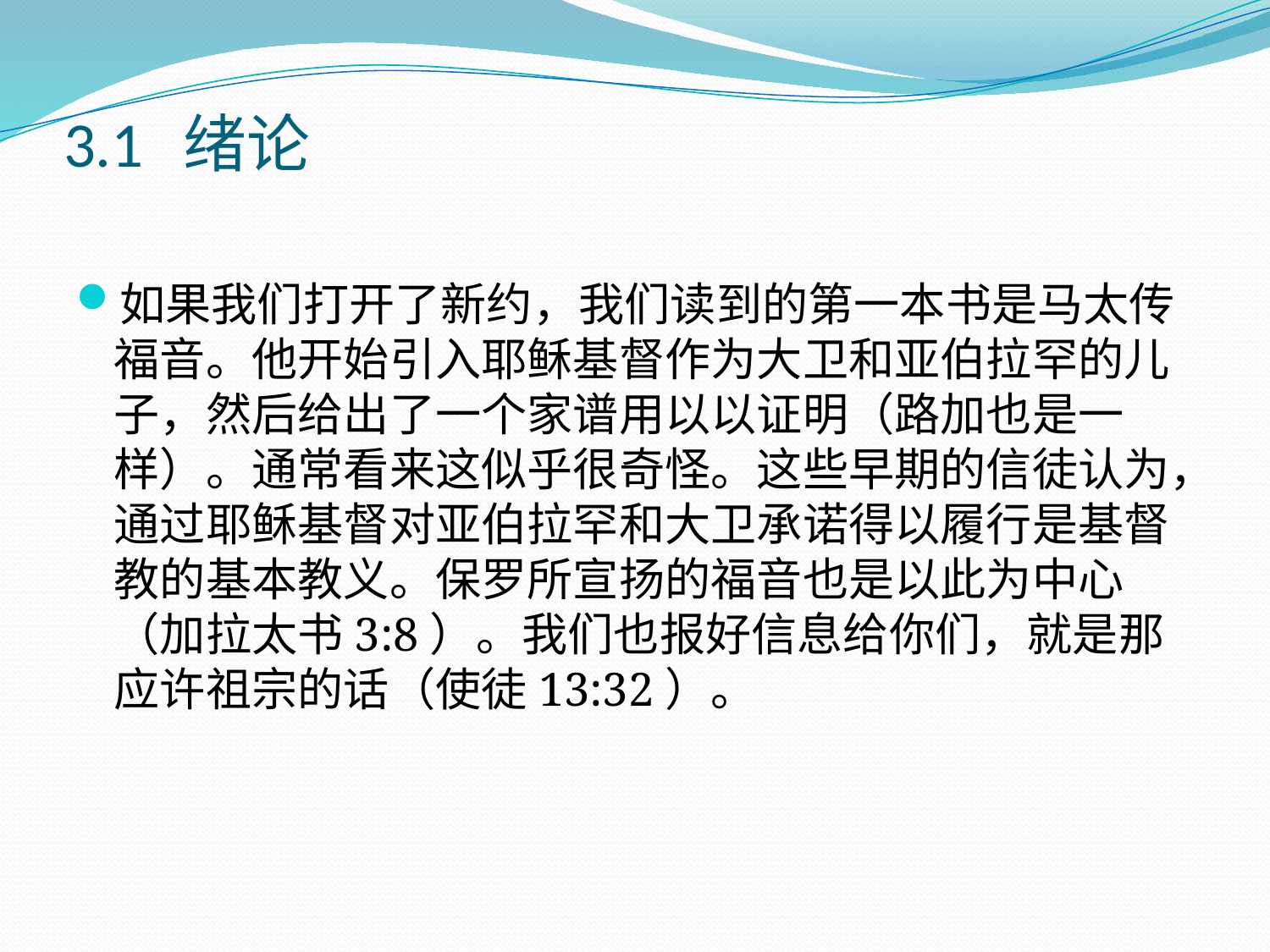

# 3.1  绪论
如果我们打开了新约，我们读到的第一本书是马太传福音。他开始引入耶稣基督作为大卫和亚伯拉罕的儿子，然后给出了一个家谱用以以证明（路加也是一样）。通常看来这似乎很奇怪。这些早期的信徒认为，通过耶稣基督对亚伯拉罕和大卫承诺得以履行是基督教的基本教义。保罗所宣扬的福音也是以此为中心（加拉太书3:8）。我们也报好信息给你们，就是那应许祖宗的话（使徒13:32）。